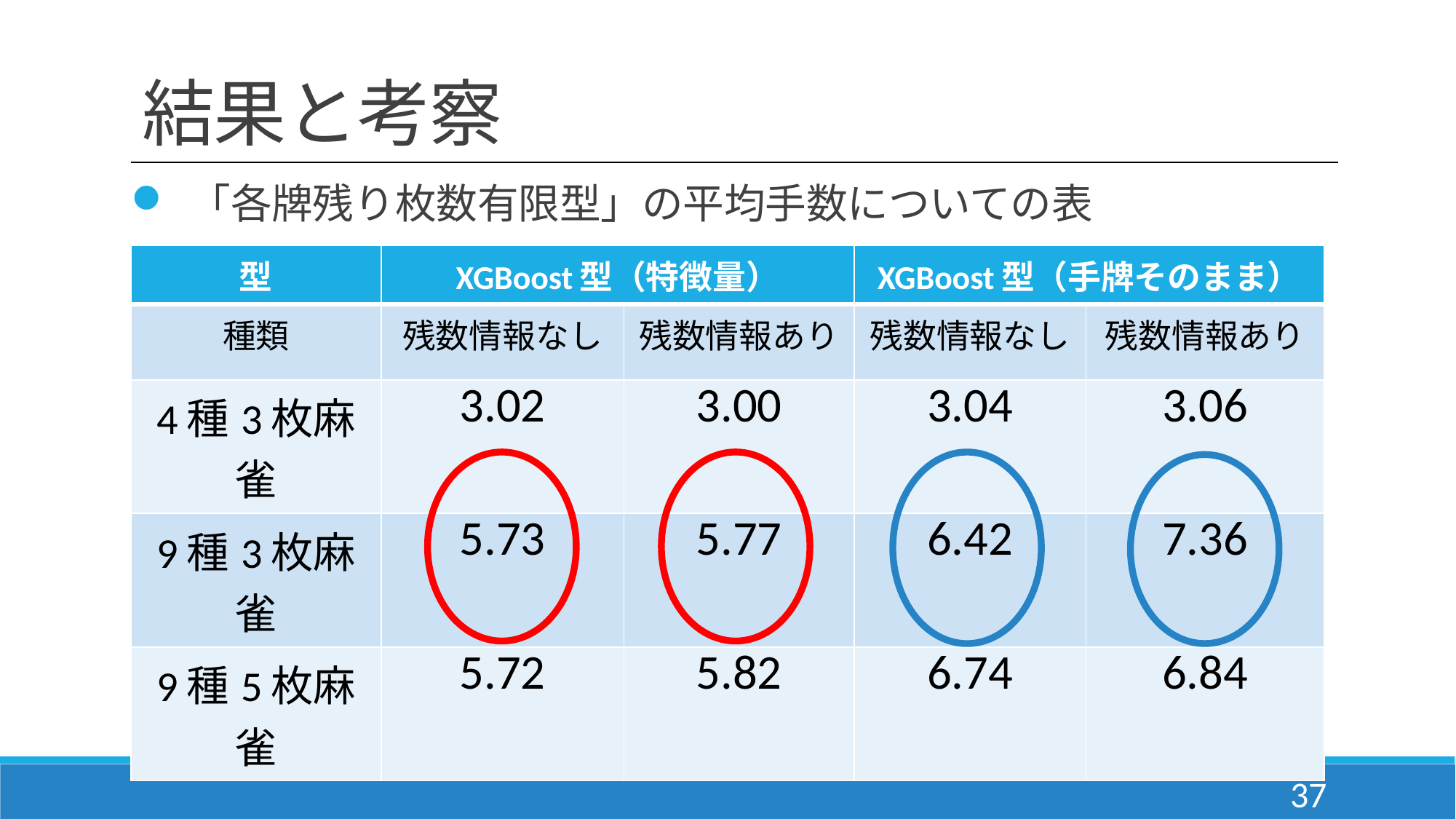

# 結果と考察
 「各牌残り枚数有限型」の平均手数についての表

 各牌の残り枚数を入れても値が良くならなかった

| 型 | XGBoost型（特徴量） |  | XGBoost型（手牌そのまま） |  |
| --- | --- | --- | --- | --- |
| 種類 | 残数情報なし | 残数情報あり | 残数情報なし | 残数情報あり |
| 4種3枚麻雀 | 3.02 | 3.00 | 3.04 | 3.06 |
| 9種3枚麻雀 | 5.73 | 5.77 | 6.42 | 7.36 |
| 9種5枚麻雀 | 5.72 | 5.82 | 6.74 | 6.84 |

37